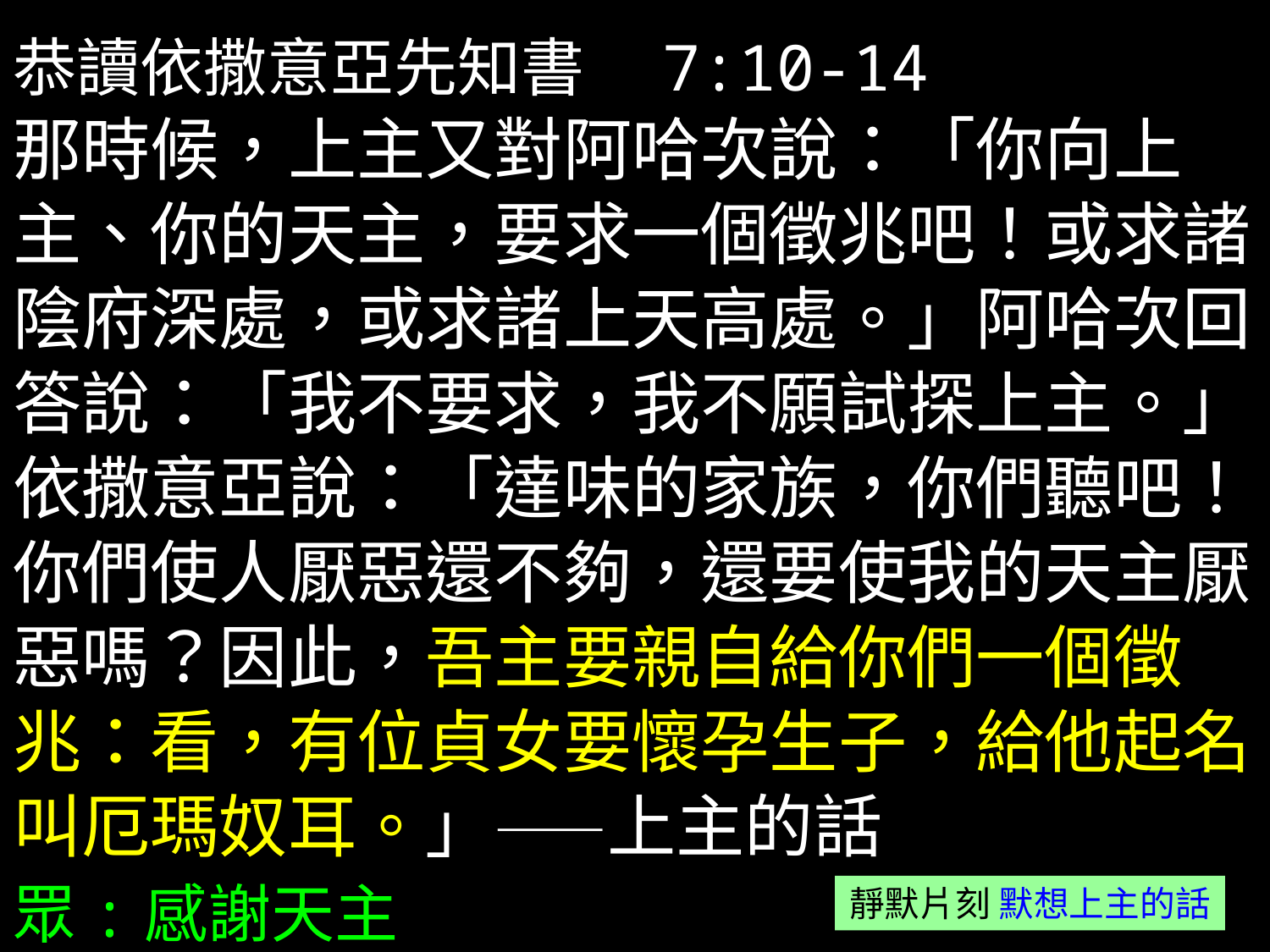

恭讀依撒意亞先知書　7:10-14
那時候，上主又對阿哈次說：「你向上主、你的天主，要求一個徵兆吧！或求諸陰府深處，或求諸上天高處。」阿哈次回答說：「我不要求，我不願試探上主。」依撒意亞說：「達味的家族，你們聽吧！你們使人厭惡還不夠，還要使我的天主厭惡嗎？因此，吾主要親自給你們一個徵兆：看，有位貞女要懷孕生子，給他起名叫厄瑪奴耳。」——上主的話
眾:感謝天主

靜默片刻 默想上主的話